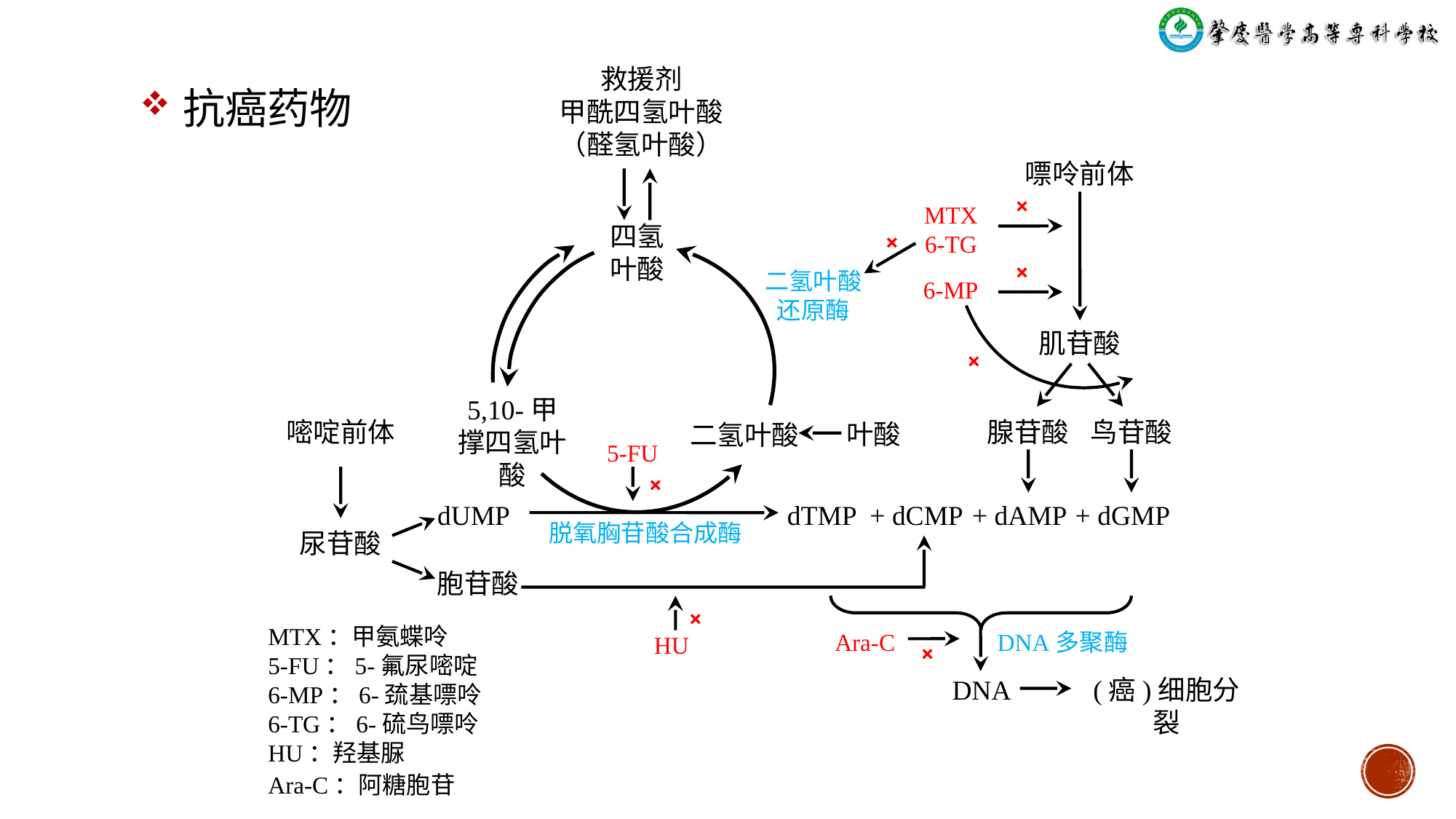

救援剂
甲酰四氢叶酸
（醛氢叶酸）
# 抗癌药物
嘌呤前体

×

MTX
6-TG
四氢叶酸
×

×

二氢叶酸还原酶

6-MP

肌苷酸
×

5,10-甲撑四氢叶酸

嘧啶前体
腺苷酸
鸟苷酸

叶酸
二氢叶酸
5-FU

×

dUMP
dTMP
+ dCMP
+ dAMP
+ dGMP
脱氧胸苷酸合成酶

尿苷酸

胞苷酸

×

MTX：甲氨蝶呤
5-FU：5-氟尿嘧啶
6-MP：6-巯基嘌呤
6-TG：6-硫鸟嘌呤
HU：羟基脲
Ara-C：阿糖胞苷
Ara-C
DNA多聚酶
HU

×

DNA
(癌)细胞分裂